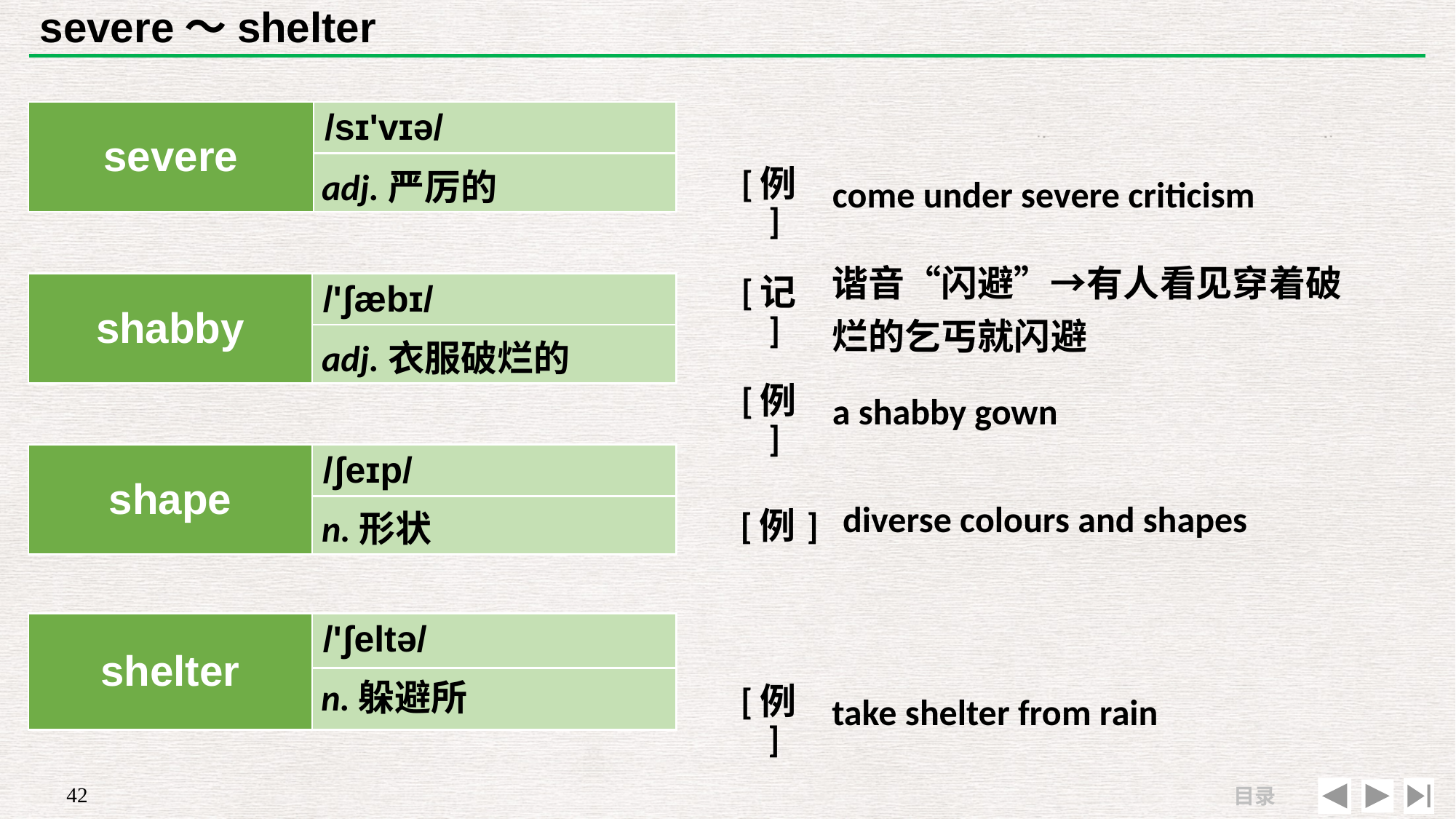

# severe～shelter

|  |  |
| --- | --- |
| [例] | come under severe criticism |
| severe | /sɪ'vɪə/ |
| --- | --- |
|  |  |
adj.严厉的
| [记] | 谐音“闪避”→有人看见穿着破烂的乞丐就闪避 |
| --- | --- |
| [例] | a shabby gown |
| shabby | /'ʃæbɪ/ |
| --- | --- |
|  |  |
adj.衣服破烂的
|  |  |
| --- | --- |
| [例] | diverse colours and shapes |
| shape | /ʃeɪp/ |
| --- | --- |
|  |  |
n.形状
|  |  |
| --- | --- |
| [例] | take shelter from rain |
| shelter | /'ʃeltə/ |
| --- | --- |
|  |  |
n.躲避所